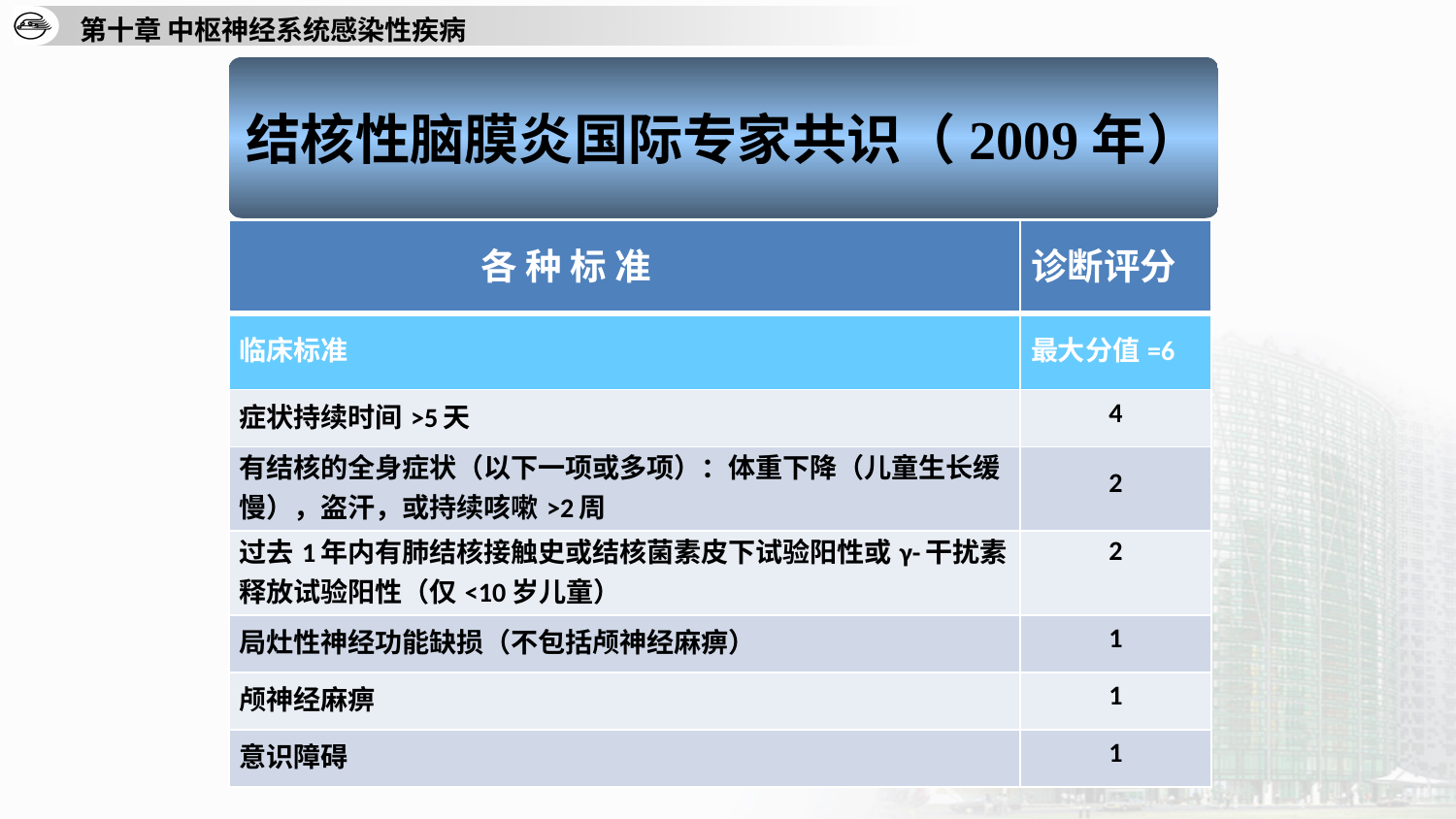

结核性脑膜炎国际专家共识（2009年）
| 各 种 标 准 | 诊断评分 |
| --- | --- |
| 临床标准 | 最大分值=6 |
| 症状持续时间>5天 | 4 |
| 有结核的全身症状（以下一项或多项）：体重下降（儿童生长缓慢），盗汗，或持续咳嗽>2周 | 2 |
| 过去1年内有肺结核接触史或结核菌素皮下试验阳性或γ-干扰素释放试验阳性（仅<10岁儿童） | 2 |
| 局灶性神经功能缺损（不包括颅神经麻痹） | 1 |
| 颅神经麻痹 | 1 |
| 意识障碍 | 1 |